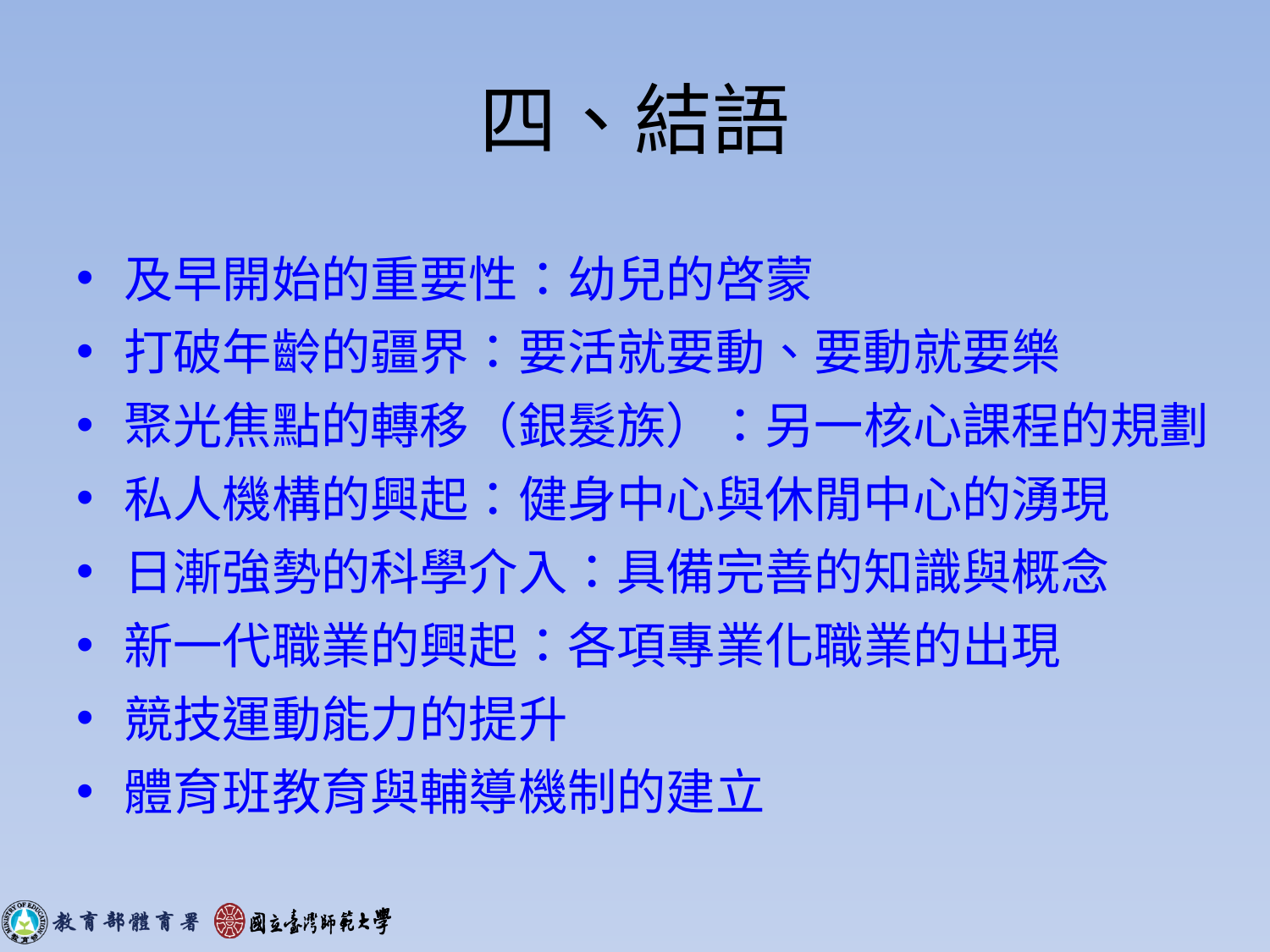

# 四、結語
及早開始的重要性：幼兒的啓蒙
打破年齡的疆界：要活就要動、要動就要樂
聚光焦點的轉移（銀髮族）：另一核心課程的規劃
私人機構的興起：健身中心與休閒中心的湧現
日漸強勢的科學介入：具備完善的知識與概念
新一代職業的興起：各項專業化職業的出現
競技運動能力的提升
體育班教育與輔導機制的建立